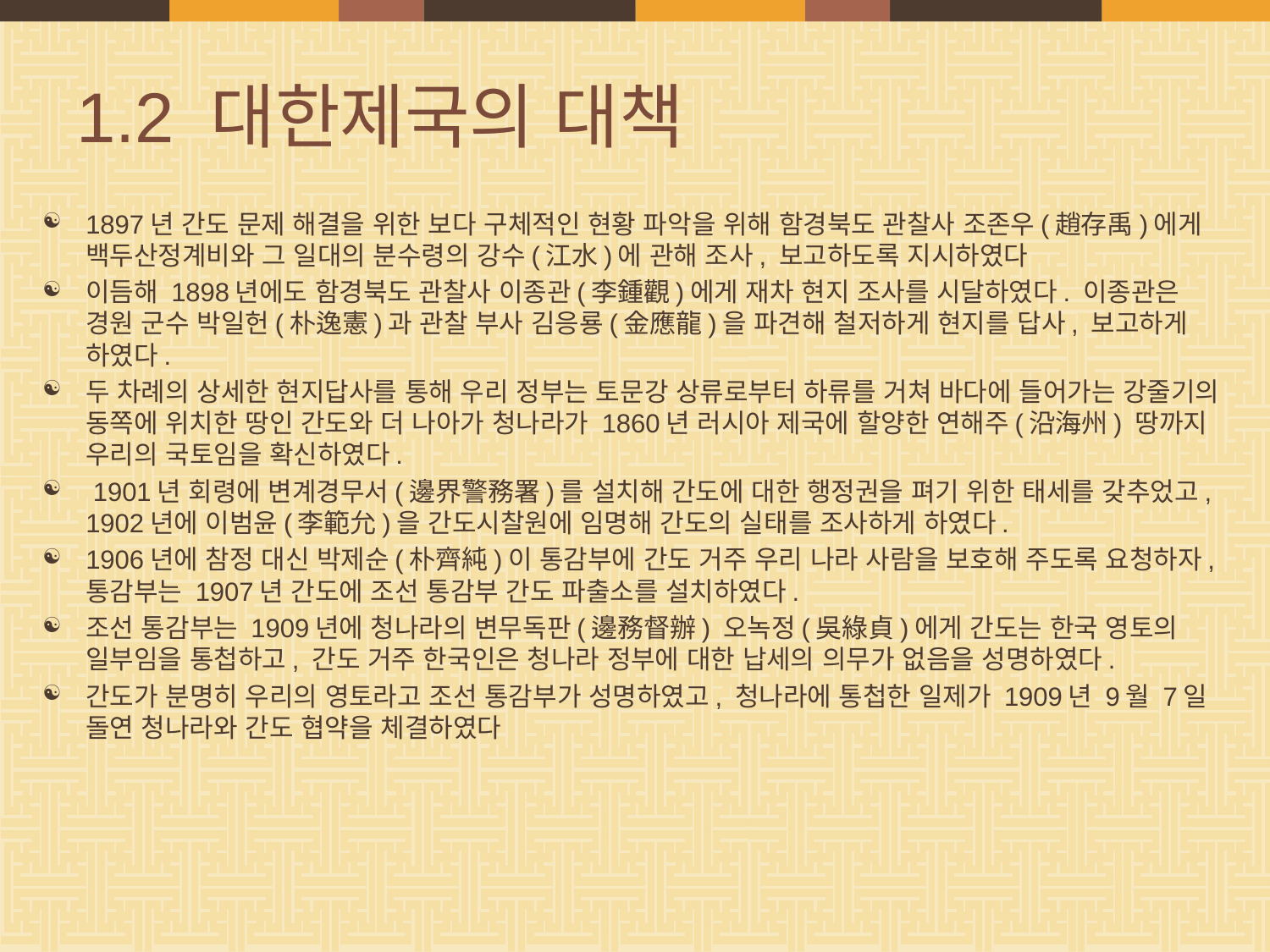

# 1.2 대한제국의 대책
1897년 간도 문제 해결을 위한 보다 구체적인 현황 파악을 위해 함경북도 관찰사 조존우(趙存禹)에게 백두산정계비와 그 일대의 분수령의 강수(江水)에 관해 조사, 보고하도록 지시하였다
이듬해 1898년에도 함경북도 관찰사 이종관(李鍾觀)에게 재차 현지 조사를 시달하였다. 이종관은 경원 군수 박일헌(朴逸憲)과 관찰 부사 김응룡(金應龍)을 파견해 철저하게 현지를 답사, 보고하게 하였다.
두 차례의 상세한 현지답사를 통해 우리 정부는 토문강 상류로부터 하류를 거쳐 바다에 들어가는 강줄기의 동쪽에 위치한 땅인 간도와 더 나아가 청나라가 1860년 러시아 제국에 할양한 연해주(沿海州) 땅까지 우리의 국토임을 확신하였다.
 1901년 회령에 변계경무서(邊界警務署)를 설치해 간도에 대한 행정권을 펴기 위한 태세를 갖추었고, 1902년에 이범윤(李範允)을 간도시찰원에 임명해 간도의 실태를 조사하게 하였다.
1906년에 참정 대신 박제순(朴齊純)이 통감부에 간도 거주 우리 나라 사람을 보호해 주도록 요청하자, 통감부는 1907년 간도에 조선 통감부 간도 파출소를 설치하였다.
조선 통감부는 1909년에 청나라의 변무독판(邊務督辦) 오녹정(吳綠貞)에게 간도는 한국 영토의 일부임을 통첩하고, 간도 거주 한국인은 청나라 정부에 대한 납세의 의무가 없음을 성명하였다.
간도가 분명히 우리의 영토라고 조선 통감부가 성명하였고, 청나라에 통첩한 일제가 1909년 9월 7일 돌연 청나라와 간도 협약을 체결하였다